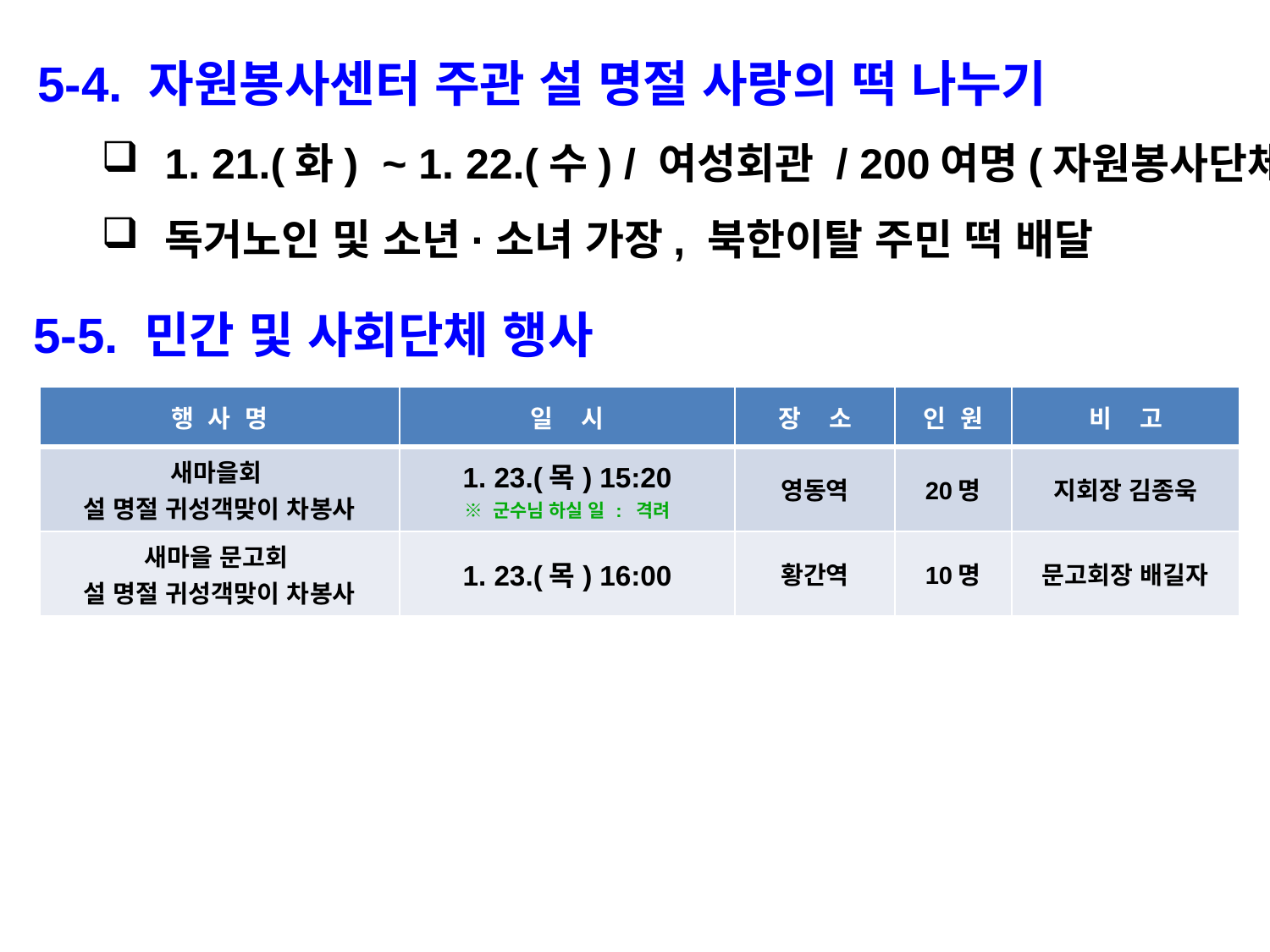

5-4. 자원봉사센터 주관 설 명절 사랑의 떡 나누기
1. 21.(화)  ~ 1. 22.(수) / 여성회관 / 200여명(자원봉사단체)
독거노인 및 소년·소녀 가장, 북한이탈 주민 떡 배달
 5-5. 민간 및 사회단체 행사

| 행 사 명 | 일 시 | 장 소 | 인 원 | 비 고 |
| --- | --- | --- | --- | --- |
| 새마을회 설 명절 귀성객맞이 차봉사 | 1. 23.(목) 15:20 ※ 군수님 하실 일 : 격려 | 영동역 | 20명 | 지회장 김종욱 |
| 새마을 문고회 설 명절 귀성객맞이 차봉사 | 1. 23.(목) 16:00 | 황간역 | 10명 | 문고회장 배길자 |